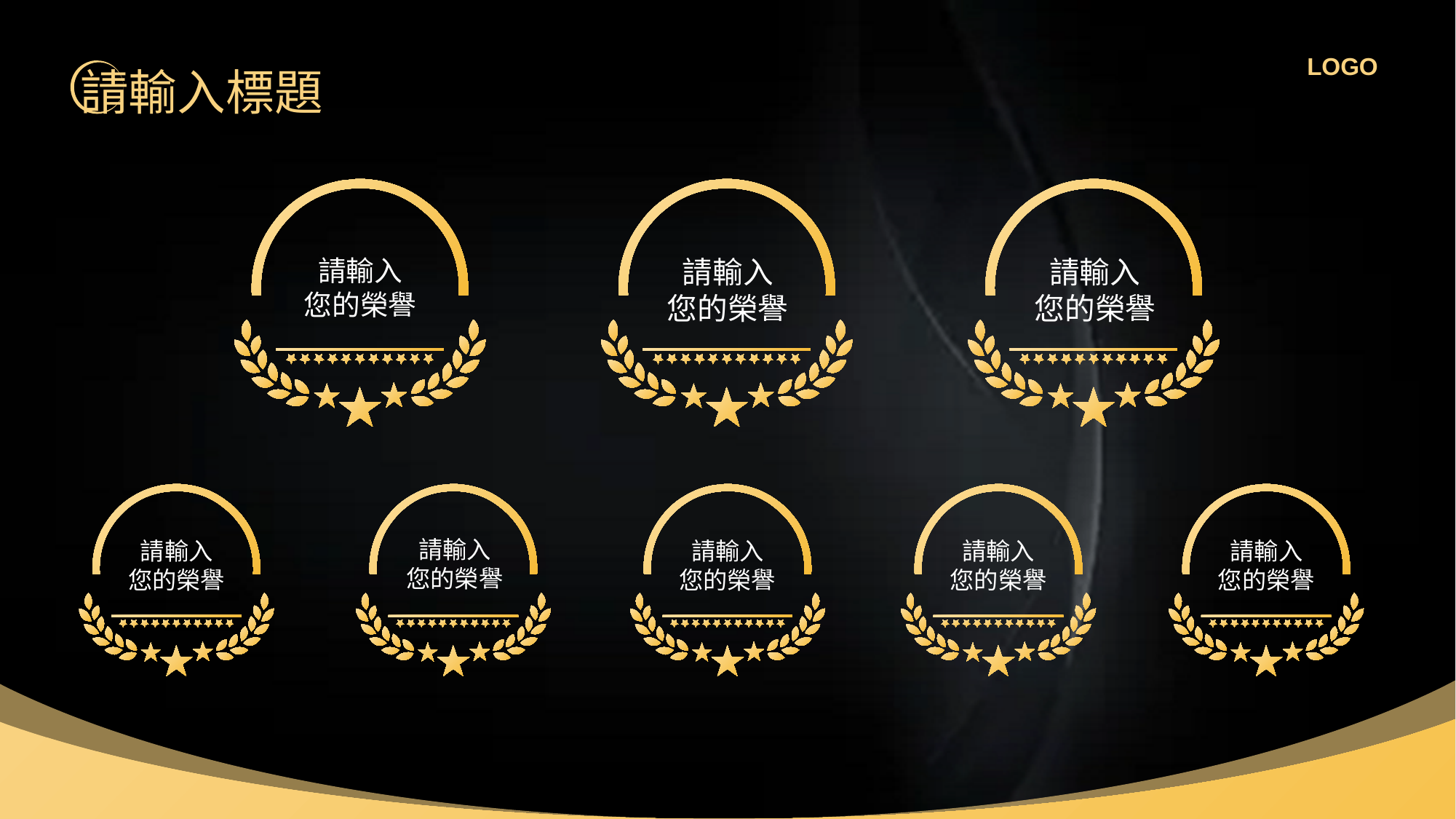

LOGO
請輸入標題

請輸入
您的榮譽
請輸入
您的榮譽
請輸入
您的榮譽

請輸入
您的榮譽
請輸入
您的榮譽

請輸入
您的榮譽

請輸入
您的榮譽
請輸入
您的榮譽